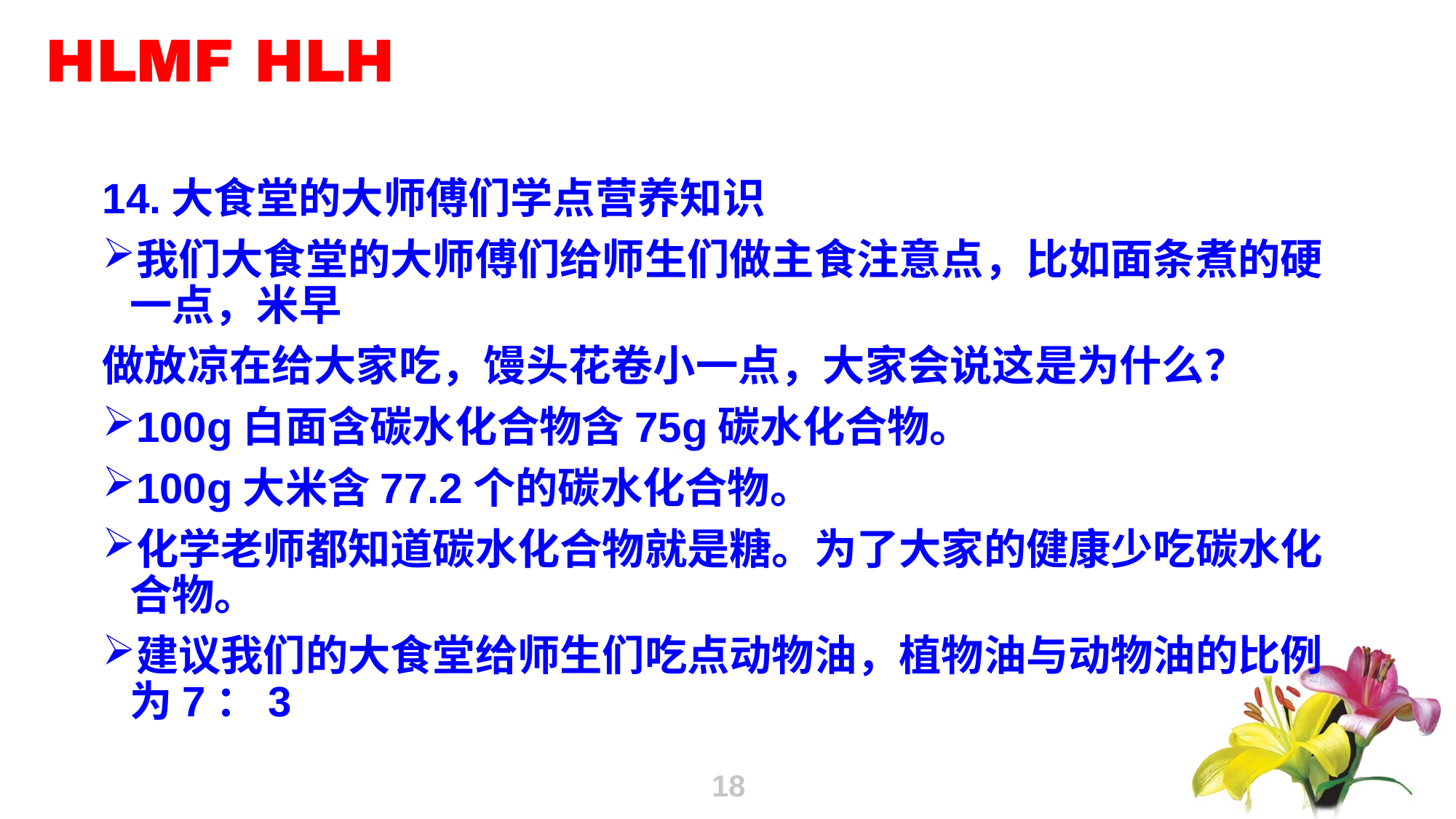

14.大食堂的大师傅们学点营养知识
我们大食堂的大师傅们给师生们做主食注意点，比如面条煮的硬一点，米早
做放凉在给大家吃，馒头花卷小一点，大家会说这是为什么？
100g白面含碳水化合物含75g碳水化合物。
100g大米含77.2个的碳水化合物。
化学老师都知道碳水化合物就是糖。为了大家的健康少吃碳水化合物。
建议我们的大食堂给师生们吃点动物油，植物油与动物油的比例为7：3

18